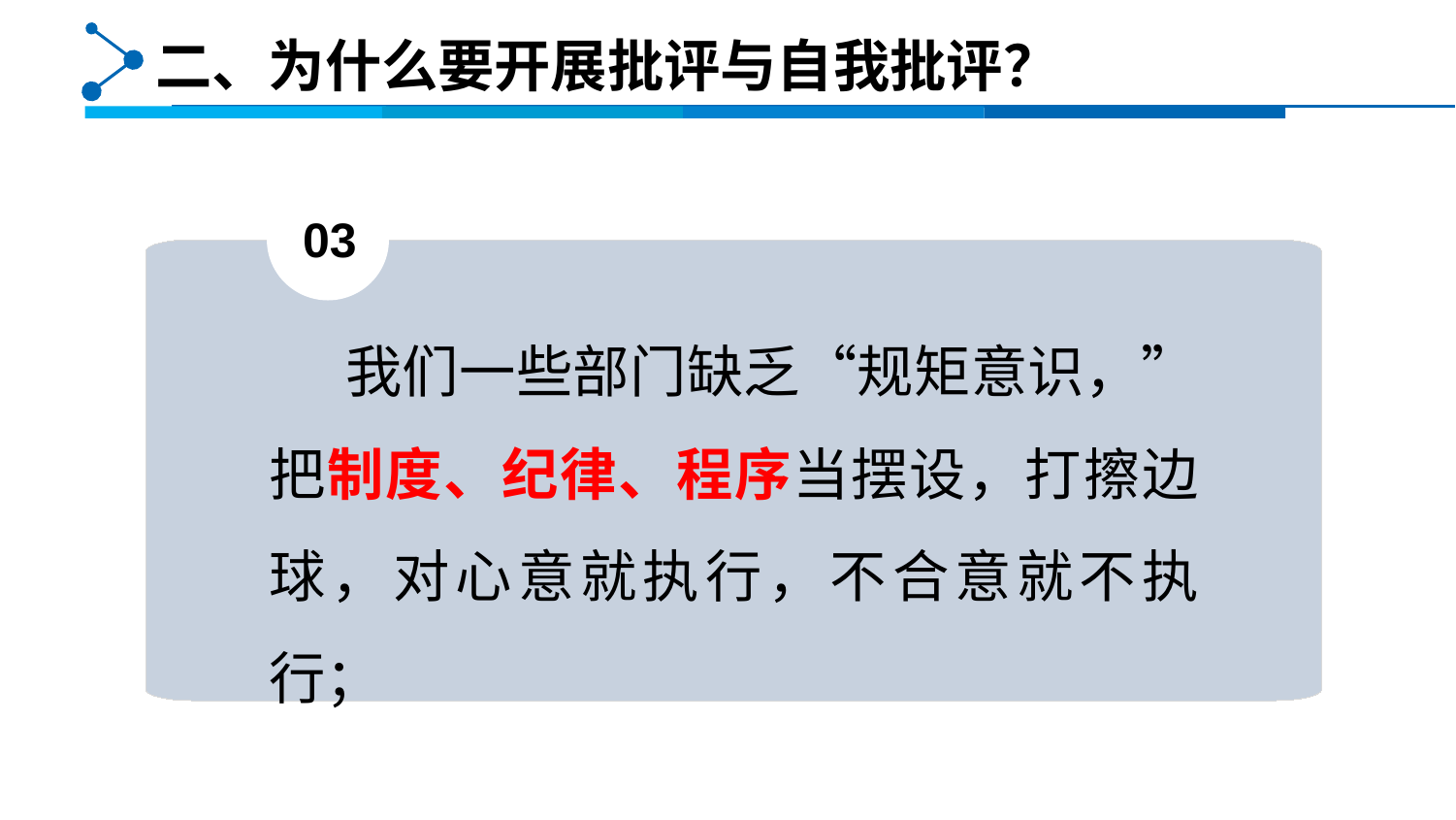

二、为什么要开展批评与自我批评？

03

    我们一些部门缺乏“规矩意识，”把制度、纪律、程序当摆设，打擦边球，对心意就执行，不合意就不执行；